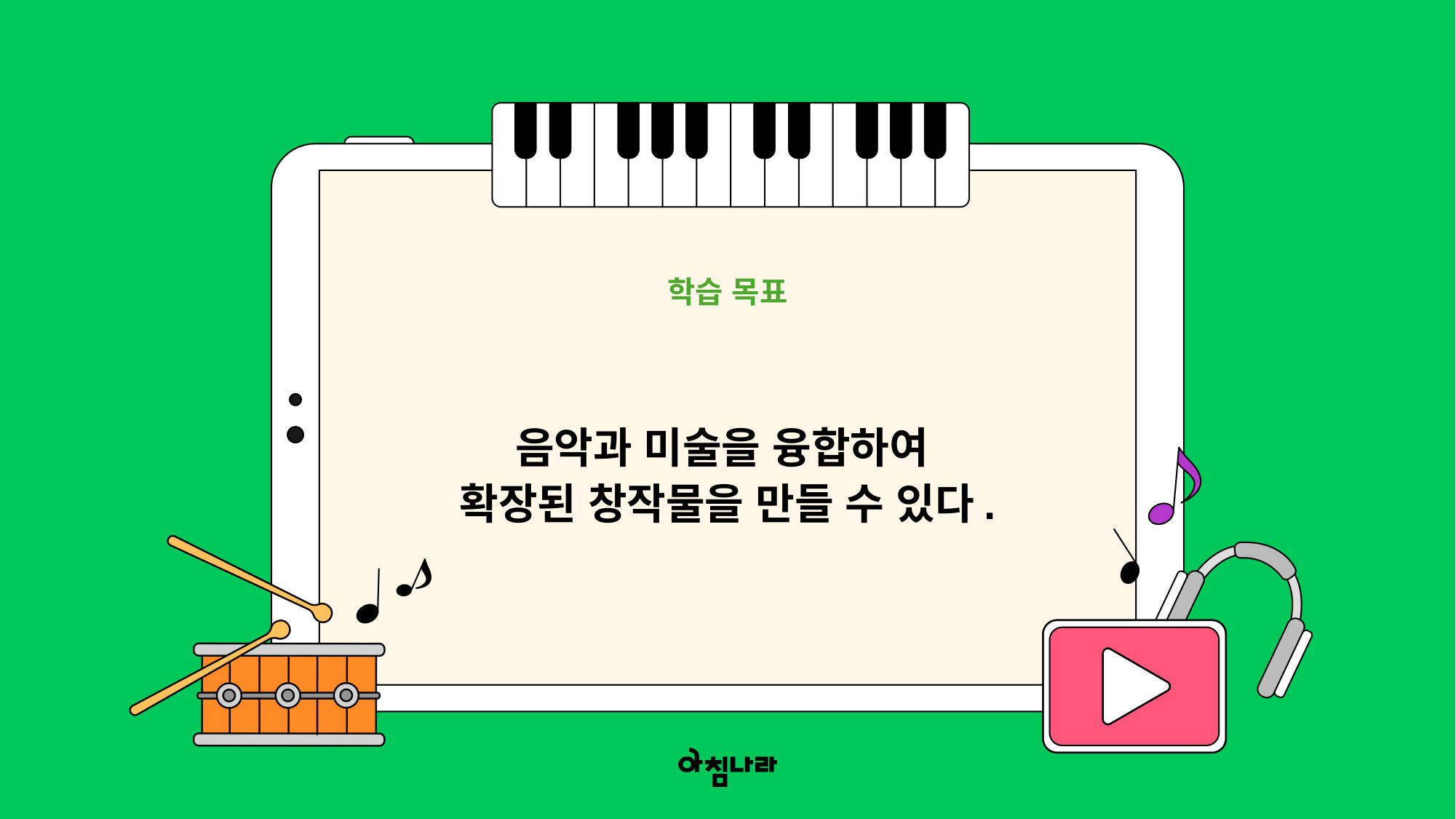

학습 목표
음악과 미술을 융합하여
확장된 창작물을 만들 수 있다.